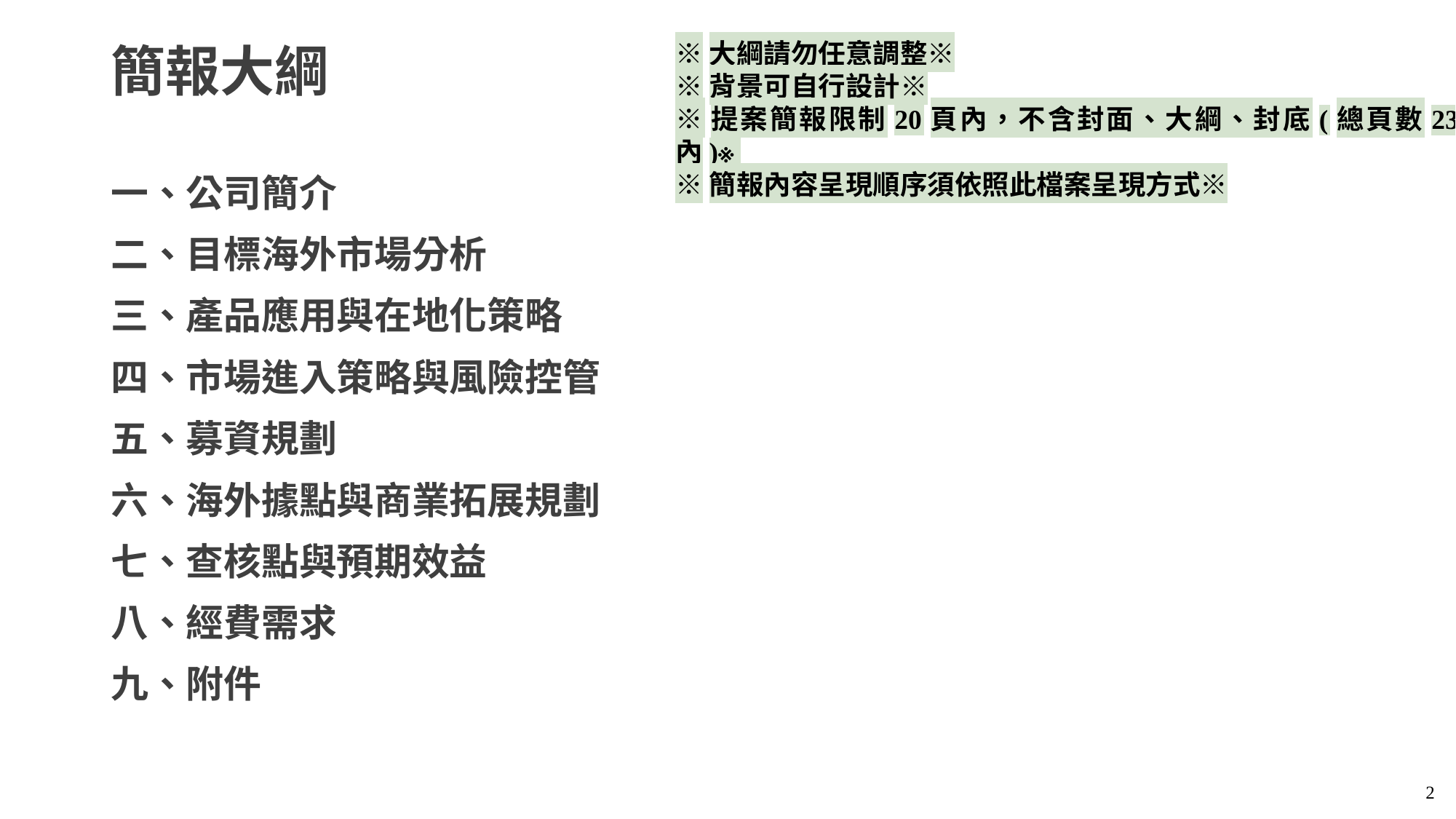

※大綱請勿任意調整※
※背景可自行設計※
※提案簡報限制20頁內，不含封面、大綱、封底(總頁數23頁內)※
※簡報內容呈現順序須依照此檔案呈現方式※
# 簡報大綱
一、公司簡介
二、目標海外市場分析
三、產品應用與在地化策略
四、市場進入策略與風險控管
五、募資規劃
六、海外據點與商業拓展規劃
七、查核點與預期效益
八、經費需求
九、附件
2